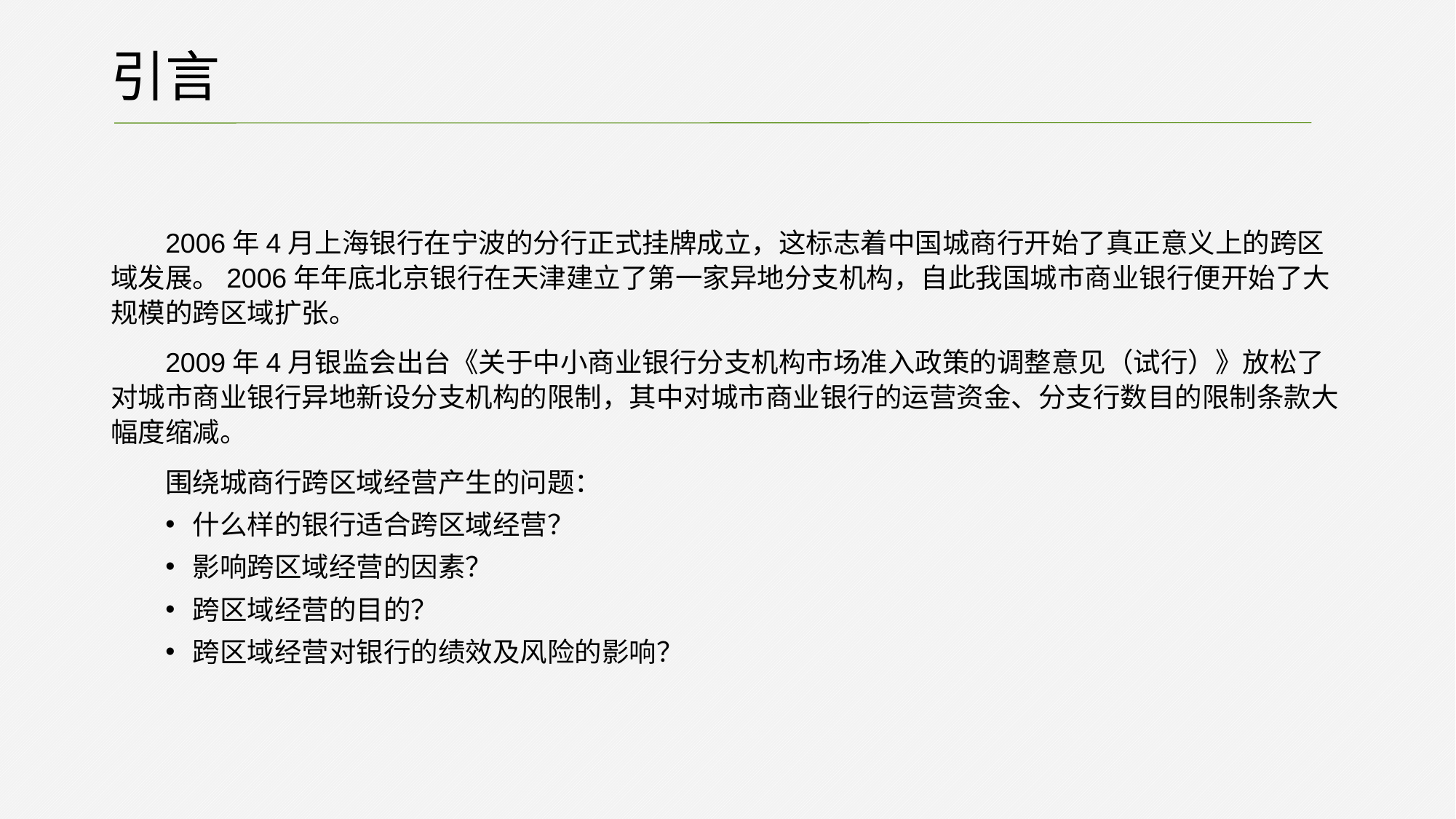

# 引言
2006年4月上海银行在宁波的分行正式挂牌成立，这标志着中国城商行开始了真正意义上的跨区域发展。2006年年底北京银行在天津建立了第一家异地分支机构，自此我国城市商业银行便开始了大规模的跨区域扩张。
2009年4月银监会出台《关于中小商业银行分支机构市场准入政策的调整意见（试行）》放松了对城市商业银行异地新设分支机构的限制，其中对城市商业银行的运营资金、分支行数目的限制条款大幅度缩减。
围绕城商行跨区域经营产生的问题：
什么样的银行适合跨区域经营？
影响跨区域经营的因素？
跨区域经营的目的？
跨区域经营对银行的绩效及风险的影响？